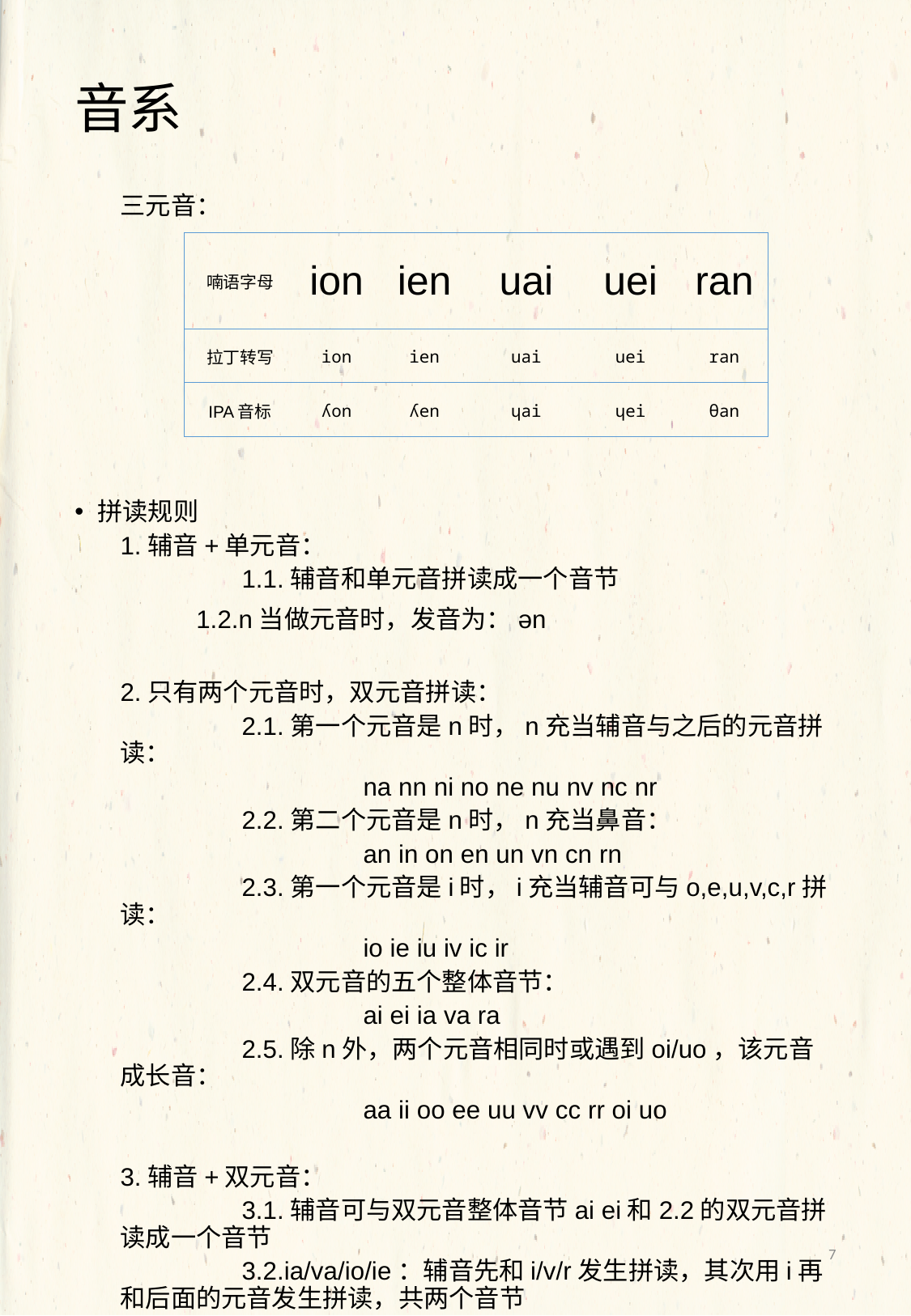

# 音系
三元音：

| 喃语字母 | ion | ien | uai | uei | ran |
| --- | --- | --- | --- | --- | --- |
| 拉丁转写 | ion | ien | uai | uei | ran |
| IPA音标 | ʎon | ʎen | ɥai | ɥei | θan |
拼读规则
1.辅音+单元音：
	1.1.辅音和单元音拼读成一个音节
	1.2.n当做元音时，发音为：ən

2.只有两个元音时，双元音拼读：
	2.1.第一个元音是n时，n充当辅音与之后的元音拼读：
		na nn ni no ne nu nv nc nr
	2.2.第二个元音是n时，n充当鼻音：
		an in on en un vn cn rn
	2.3.第一个元音是i时，i充当辅音可与o,e,u,v,c,r拼读：
		io ie iu iv ic ir
	2.4.双元音的五个整体音节：
		ai ei ia va ra
	2.5.除n外，两个元音相同时或遇到oi/uo，该元音成长音：
		aa ii oo ee uu vv cc rr oi uo

3.辅音+双元音：
	3.1.辅音可与双元音整体音节ai ei和2.2的双元音拼读成一个音节
	3.2.ia/va/io/ie：辅音先和i/v/r发生拼读，其次用i再和后面的元音发生拼读，共两个音节
7